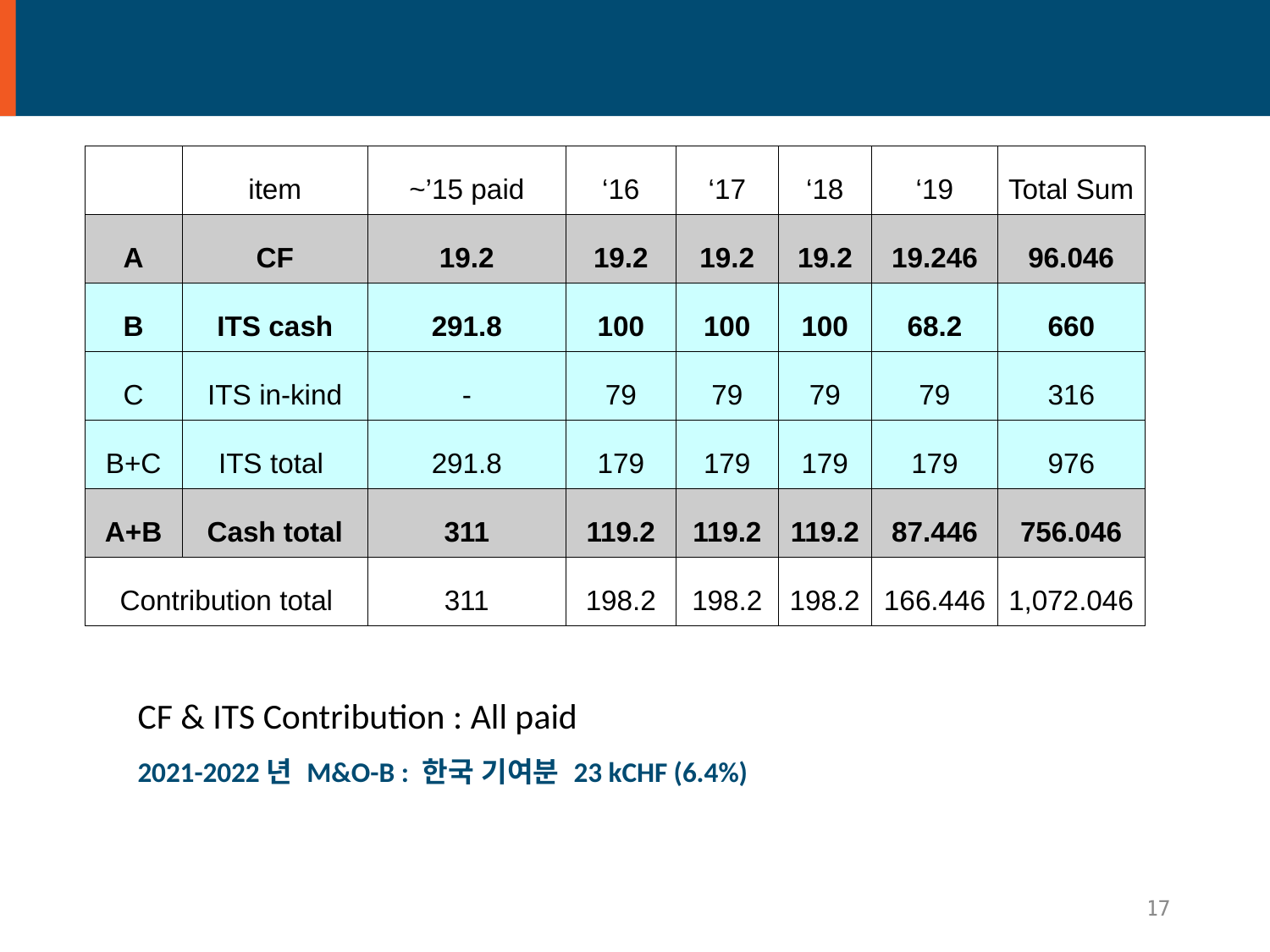

# Status of Common Fund and cash contribution
|  | item | ~’15 paid | ‘16 | ‘17 | ‘18 | ‘19 | Total Sum |
| --- | --- | --- | --- | --- | --- | --- | --- |
| A | CF | 19.2 | 19.2 | 19.2 | 19.2 | 19.246 | 96.046 |
| B | ITS cash | 291.8 | 100 | 100 | 100 | 68.2 | 660 |
| C | ITS in-kind | - | 79 | 79 | 79 | 79 | 316 |
| B+C | ITS total | 291.8 | 179 | 179 | 179 | 179 | 976 |
| A+B | Cash total | 311 | 119.2 | 119.2 | 119.2 | 87.446 | 756.046 |
| Contribution total |  | 311 | 198.2 | 198.2 | 198.2 | 166.446 | 1,072.046 |
CF & ITS Contribution : All paid
2021-2022년 M&O-B : 한국 기여분 23 kCHF (6.4%)
17